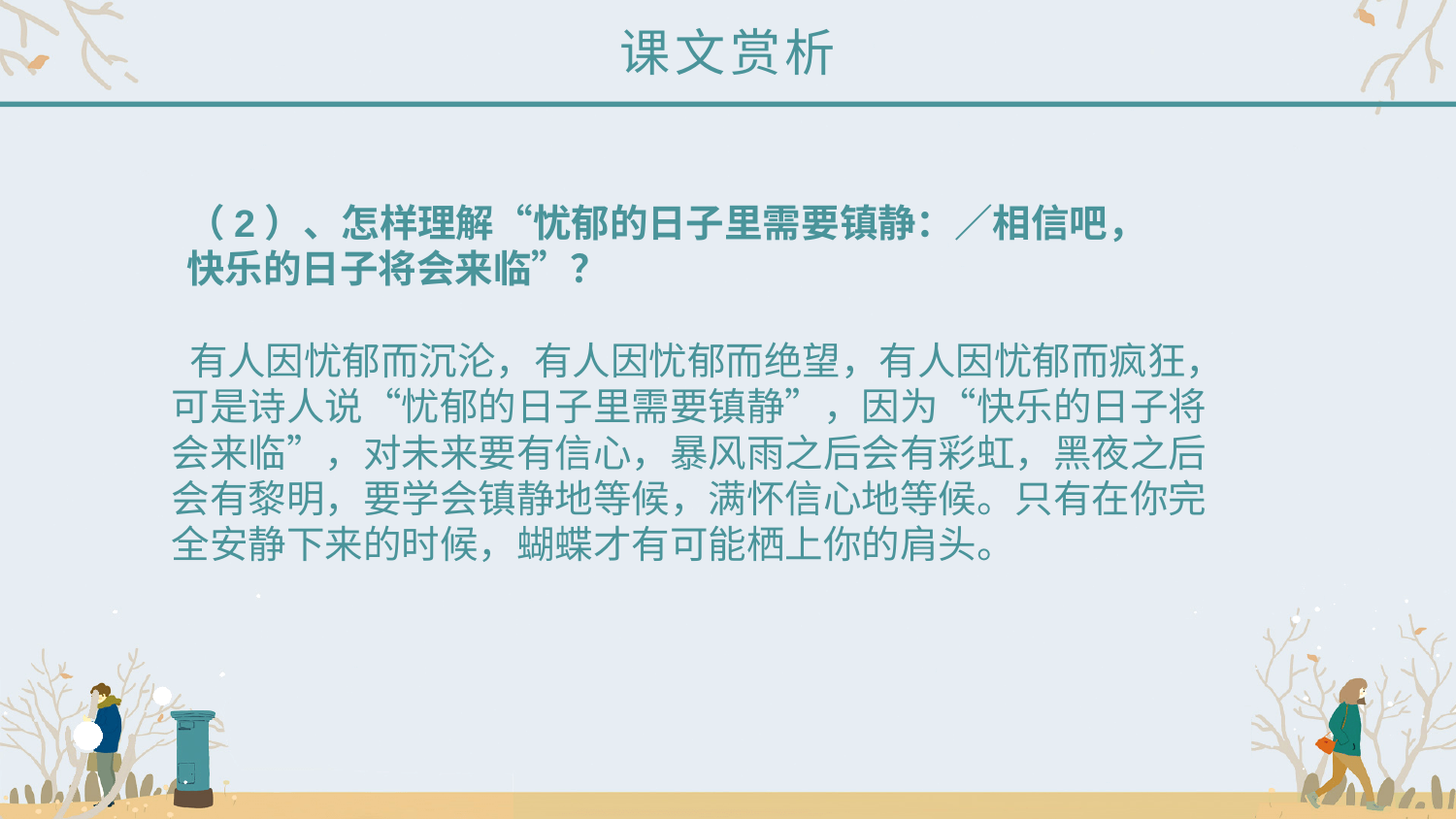

课文赏析

（2）、怎样理解“忧郁的日子里需要镇静：／相信吧，快乐的日子将会来临”？
 有人因忧郁而沉沦，有人因忧郁而绝望，有人因忧郁而疯狂，可是诗人说“忧郁的日子里需要镇静”，因为“快乐的日子将会来临”，对未来要有信心，暴风雨之后会有彩虹，黑夜之后会有黎明，要学会镇静地等候，满怀信心地等候。只有在你完全安静下来的时候，蝴蝶才有可能栖上你的肩头。